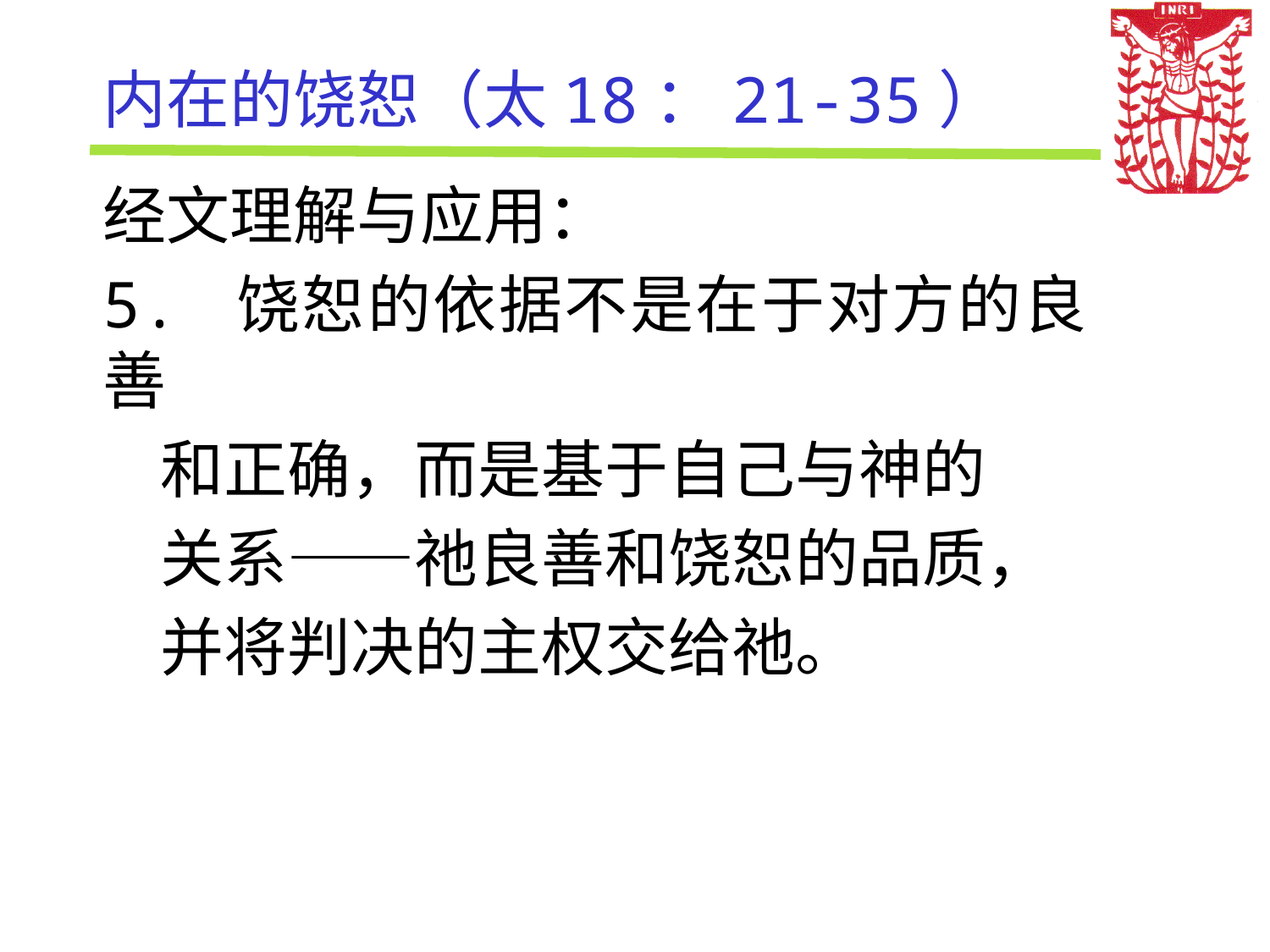

# 内在的饶恕（太18：21-35）
经文理解与应用：
5. 饶恕的依据不是在于对方的良善
   和正确，而是基于自己与神的
   关系——祂良善和饶恕的品质，
   并将判决的主权交给祂。